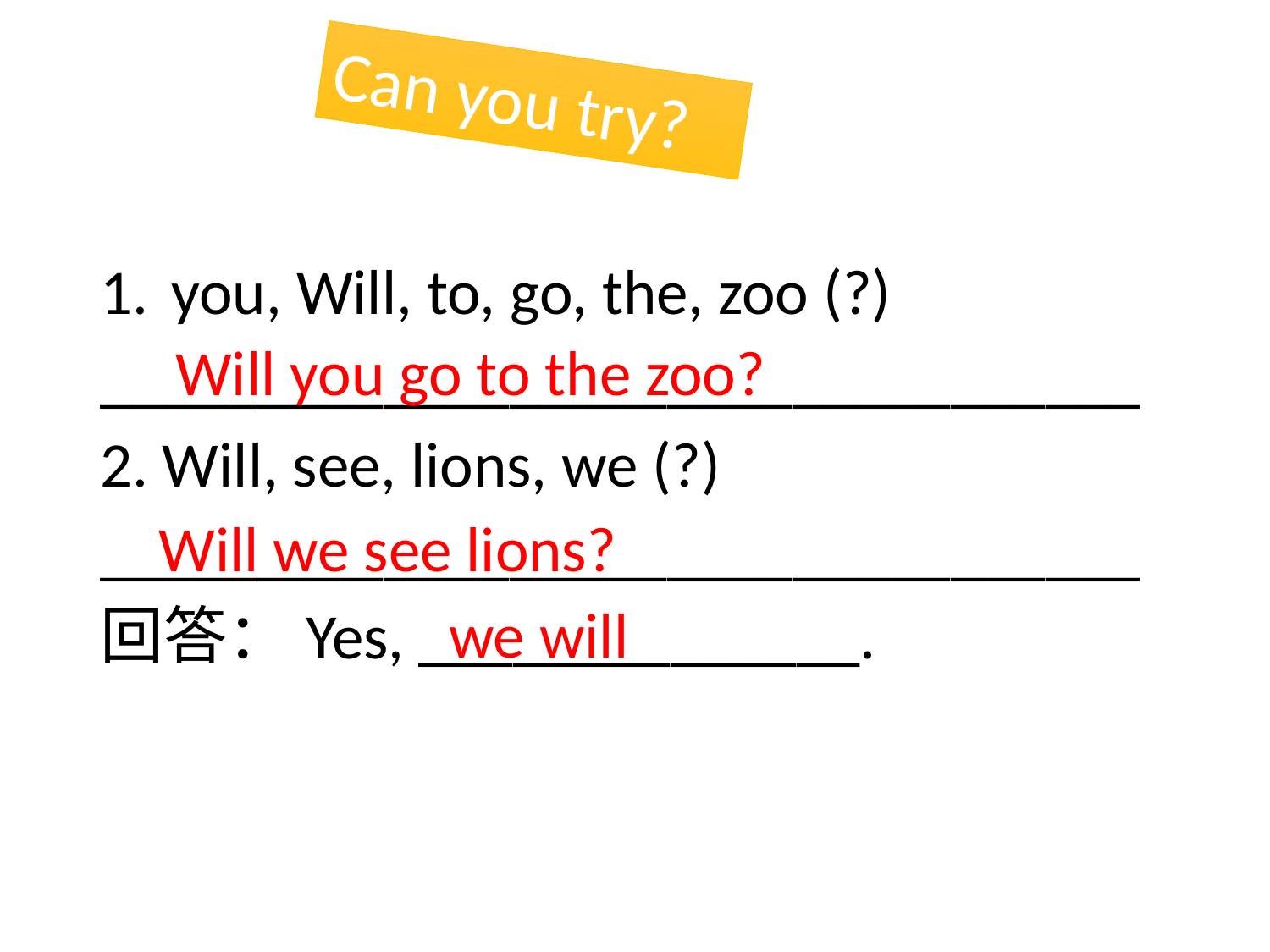

Can you try?
you, Will, to, go, the, zoo (?)
_________________________________
2. Will, see, lions, we (?)
_________________________________
回答：Yes, ______________.

Will you go to the zoo?
Will we see lions?
we will